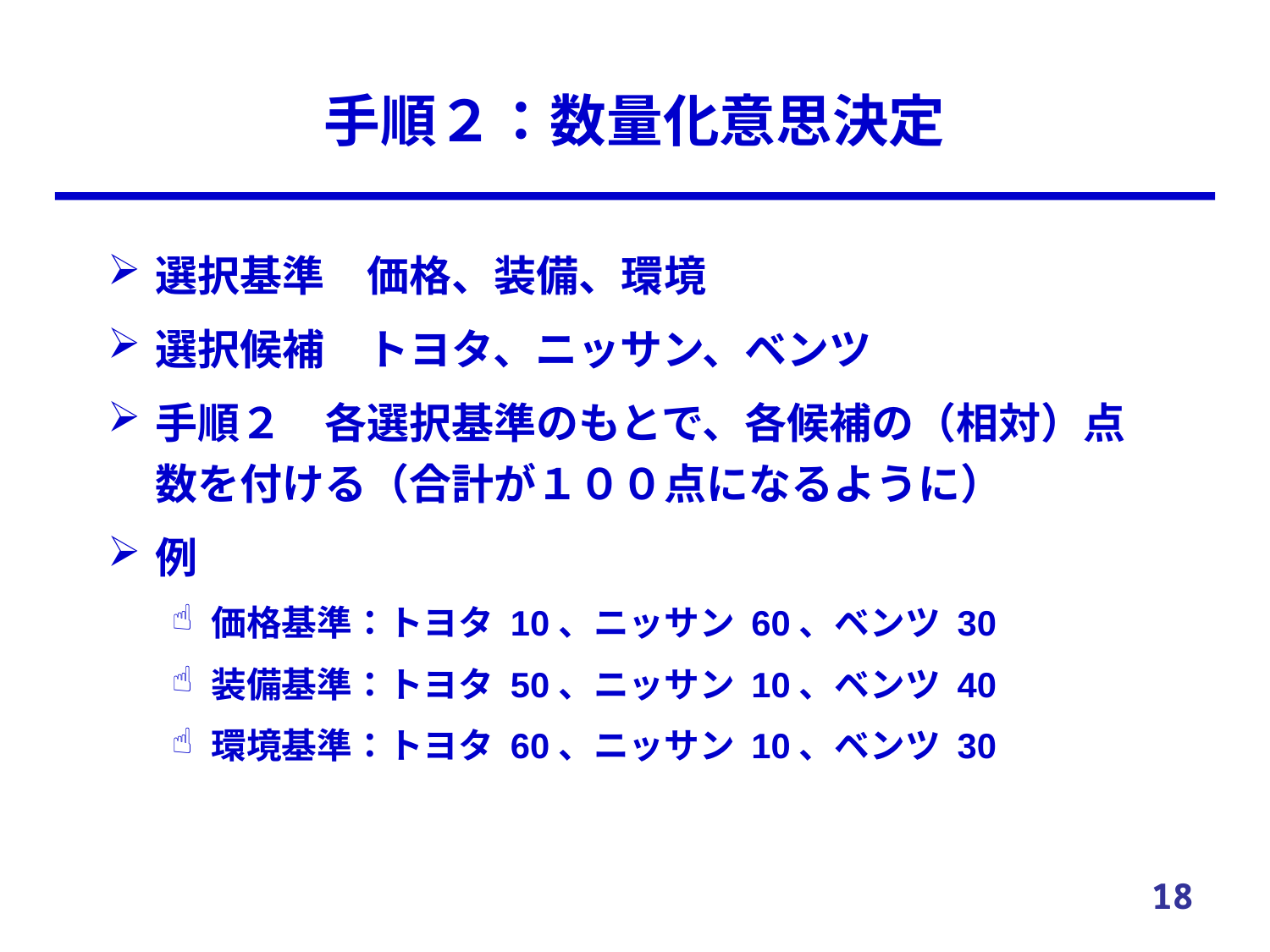

# 手順２：数量化意思決定
選択基準　価格、装備、環境
選択候補　トヨタ、ニッサン、ベンツ
手順２　各選択基準のもとで、各候補の（相対）点数を付ける（合計が１００点になるように）
例
価格基準：トヨタ 10、ニッサン 60、ベンツ 30
装備基準：トヨタ 50、ニッサン 10、ベンツ 40
環境基準：トヨタ 60、ニッサン 10、ベンツ 30
18